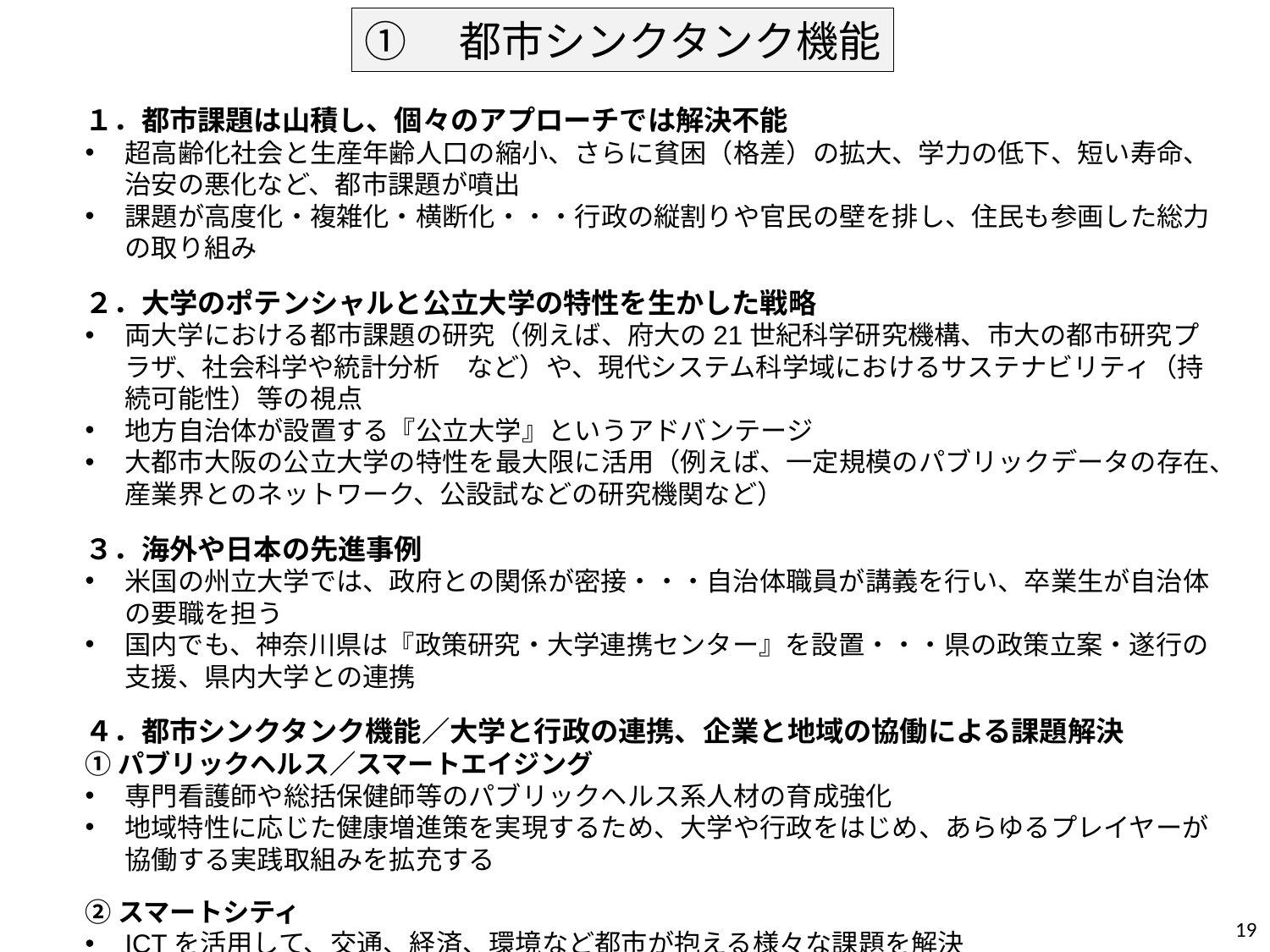

①　都市シンクタンク機能
１．都市課題は山積し、個々のアプローチでは解決不能
超高齢化社会と生産年齢人口の縮小、さらに貧困（格差）の拡大、学力の低下、短い寿命、治安の悪化など、都市課題が噴出
課題が高度化・複雑化・横断化・・・行政の縦割りや官民の壁を排し、住民も参画した総力の取り組み

２．大学のポテンシャルと公立大学の特性を生かした戦略
両大学における都市課題の研究（例えば、府大の21世紀科学研究機構、市大の都市研究プラザ、社会科学や統計分析　など）や、現代システム科学域におけるサステナビリティ（持続可能性）等の視点
地方自治体が設置する『公立大学』というアドバンテージ
大都市大阪の公立大学の特性を最大限に活用（例えば、一定規模のパブリックデータの存在、産業界とのネットワーク、公設試などの研究機関など）

３．海外や日本の先進事例
米国の州立大学では、政府との関係が密接・・・自治体職員が講義を行い、卒業生が自治体の要職を担う
国内でも、神奈川県は『政策研究・大学連携センター』を設置・・・県の政策立案・遂行の支援、県内大学との連携

４．都市シンクタンク機能／大学と行政の連携、企業と地域の協働による課題解決
①パブリックヘルス／スマートエイジング
専門看護師や総括保健師等のパブリックヘルス系人材の育成強化
地域特性に応じた健康増進策を実現するため、大学や行政をはじめ、あらゆるプレイヤーが協働する実践取組みを拡充する

②スマートシティ
ICTを活用して、交通、経済、環境など都市が抱える様々な課題を解決
大学の研究機能、行政の政策機能、企業や地域の資源を最大限活用
19